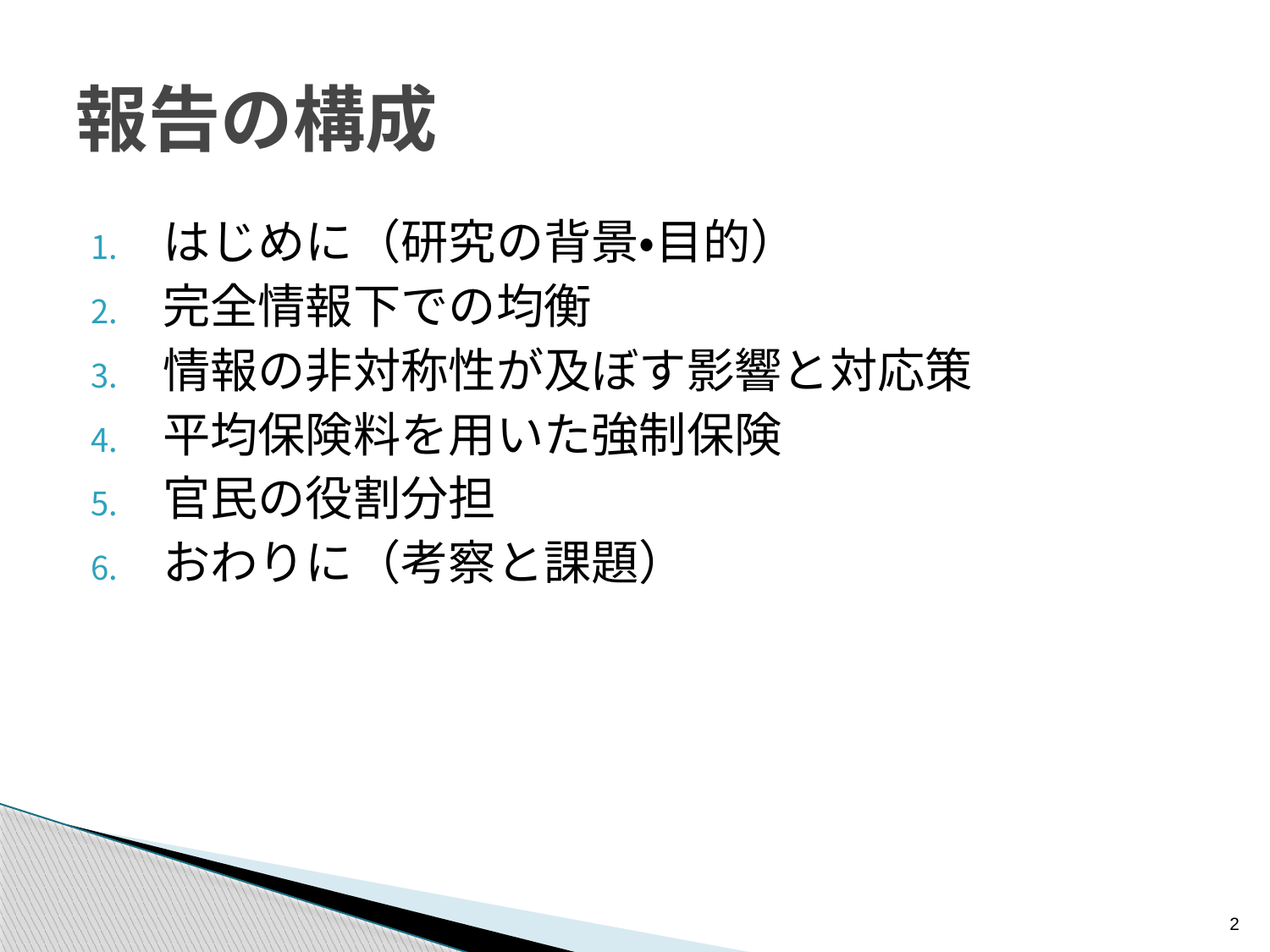

# 報告の構成
はじめに（研究の背景・目的）
完全情報下での均衡
情報の非対称性が及ぼす影響と対応策
平均保険料を用いた強制保険
官民の役割分担
おわりに（考察と課題）

2